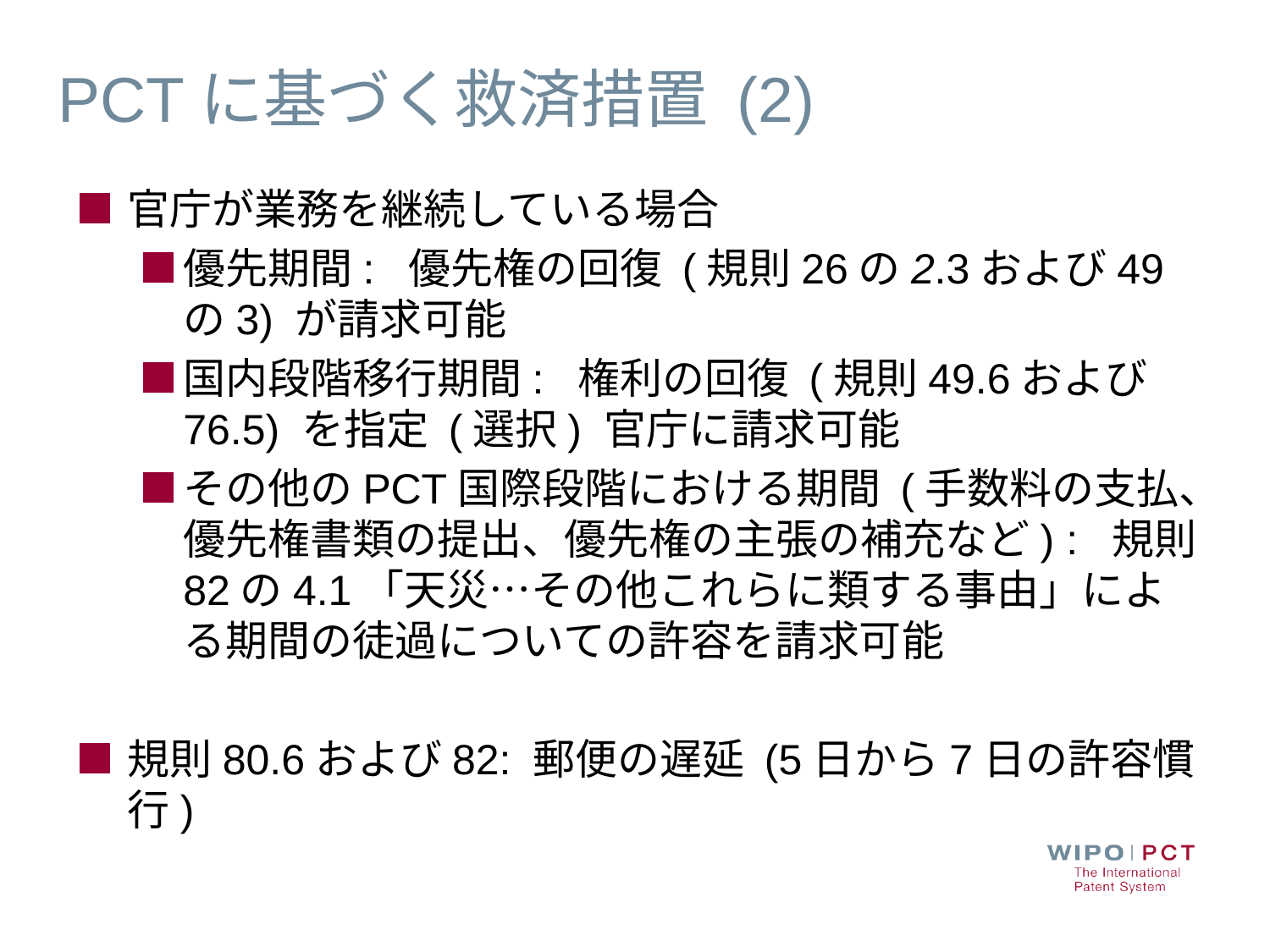

# PCTに基づく救済措置 (2)
官庁が業務を継続している場合
優先期間:  優先権の回復 (規則26の2.3および49の3) が請求可能
国内段階移行期間:  権利の回復 (規則49.6および76.5) を指定 (選択) 官庁に請求可能
その他のPCT国際段階における期間 (手数料の支払、優先権書類の提出、優先権の主張の補充など) :  規則82の4.1「天災…その他これらに類する事由」による期間の徒過についての許容を請求可能

規則80.6および82: 郵便の遅延 (5日から7日の許容慣行)